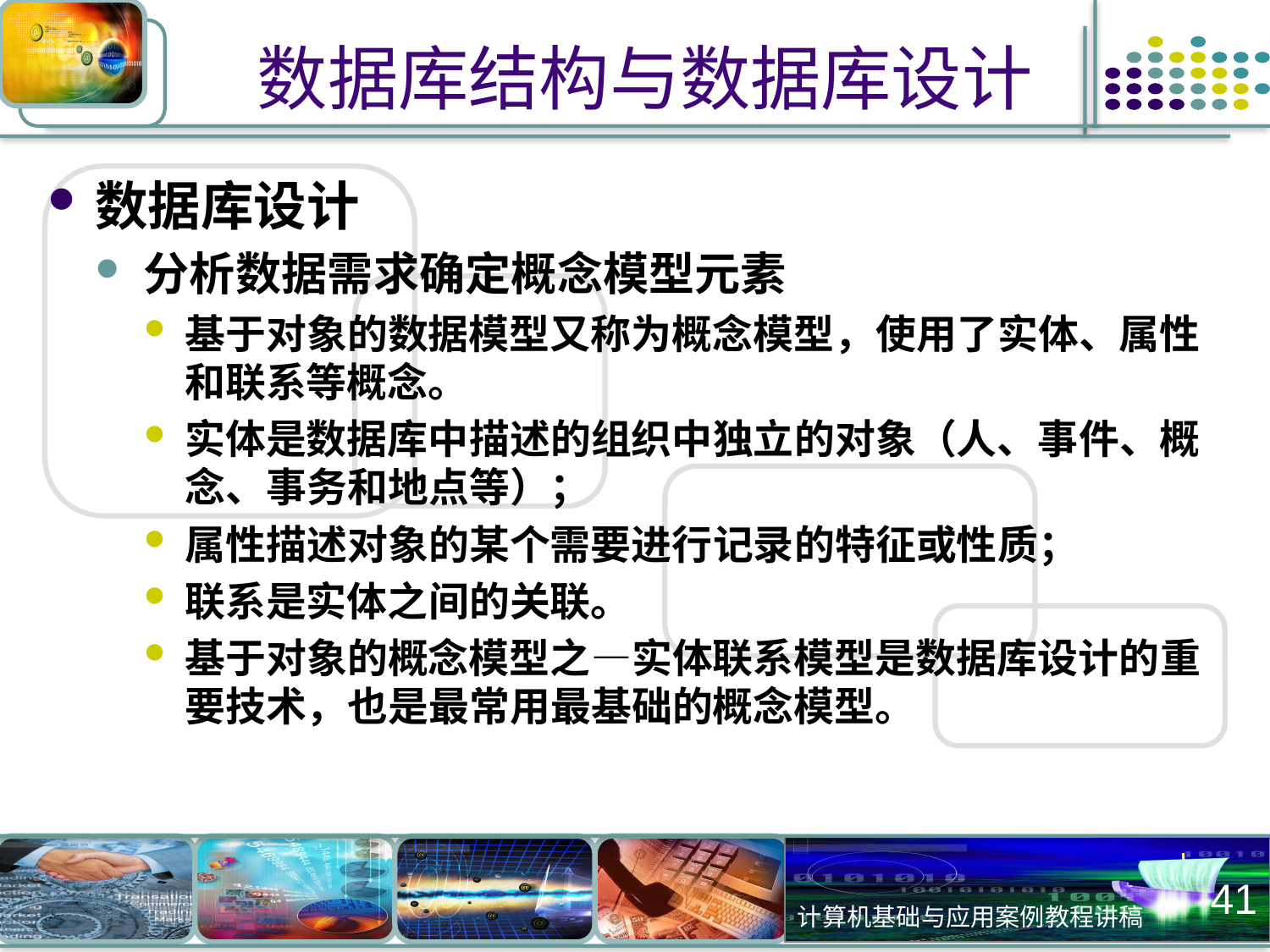

# 数据库结构与数据库设计
数据库设计
分析数据需求确定概念模型元素
基于对象的数据模型又称为概念模型，使用了实体、属性和联系等概念。
实体是数据库中描述的组织中独立的对象（人、事件、概念、事务和地点等）；
属性描述对象的某个需要进行记录的特征或性质；
联系是实体之间的关联。
基于对象的概念模型之—实体联系模型是数据库设计的重要技术，也是最常用最基础的概念模型。
41